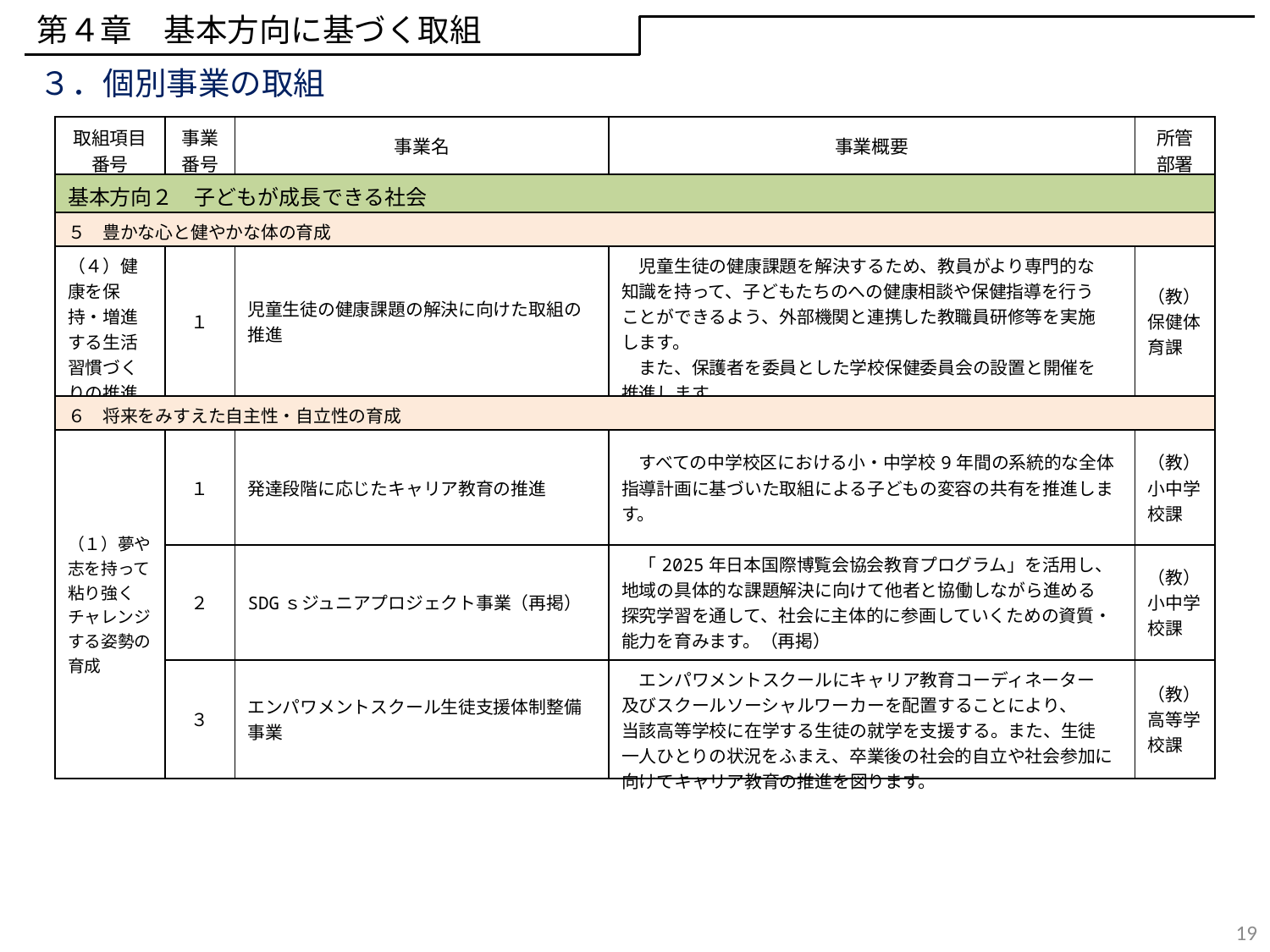

第４章　基本方向に基づく取組
３．個別事業の取組
| 取組項目 番号 | 事業 番号 | 事業名 | 事業概要 | 所管 部署 |
| --- | --- | --- | --- | --- |
| 基本方向２　子どもが成長できる社会 |  |  |  |  |
| ５　豊かな心と健やかな体の育成 |  |  |  |  |
| （４）健康を保持・増進する生活習慣づくりの推進 | １ | 児童生徒の健康課題の解決に向けた取組の推進 | 児童生徒の健康課題を解決するため、教員がより専門的な 知識を持って、子どもたちのへの健康相談や保健指導を行う ことができるよう、外部機関と連携した教職員研修等を実施 します。　 　また、保護者を委員とした学校保健委員会の設置と開催を 推進します。 | （教）保健体育課 |
| ６　将来をみすえた自主性・自立性の育成 |  |  |  |  |
| （１）夢や志を持って粘り強くチャレンジする姿勢の育成 | １ | 発達段階に応じたキャリア教育の推進 | すべての中学校区における小・中学校9年間の系統的な全体指導計画に基づいた取組による子どもの変容の共有を推進します。 | （教）小中学校課 |
|  | ２ | SDGｓジュニアプロジェクト事業（再掲） | 「2025年日本国際博覧会協会教育プログラム」を活用し、 地域の具体的な課題解決に向けて他者と協働しながら進める 探究学習を通して、社会に主体的に参画していくための資質・能力を育みます。（再掲） | （教）小中学校課 |
|  | ３ | エンパワメントスクール生徒支援体制整備事業 | エンパワメントスクールにキャリア教育コーディネーター 及びスクールソーシャルワーカーを配置することにより、 当該高等学校に在学する生徒の就学を支援する。また、生徒 一人ひとりの状況をふまえ、卒業後の社会的自立や社会参加に向けてキャリア教育の推進を図ります。 | （教）高等学校課 |
19